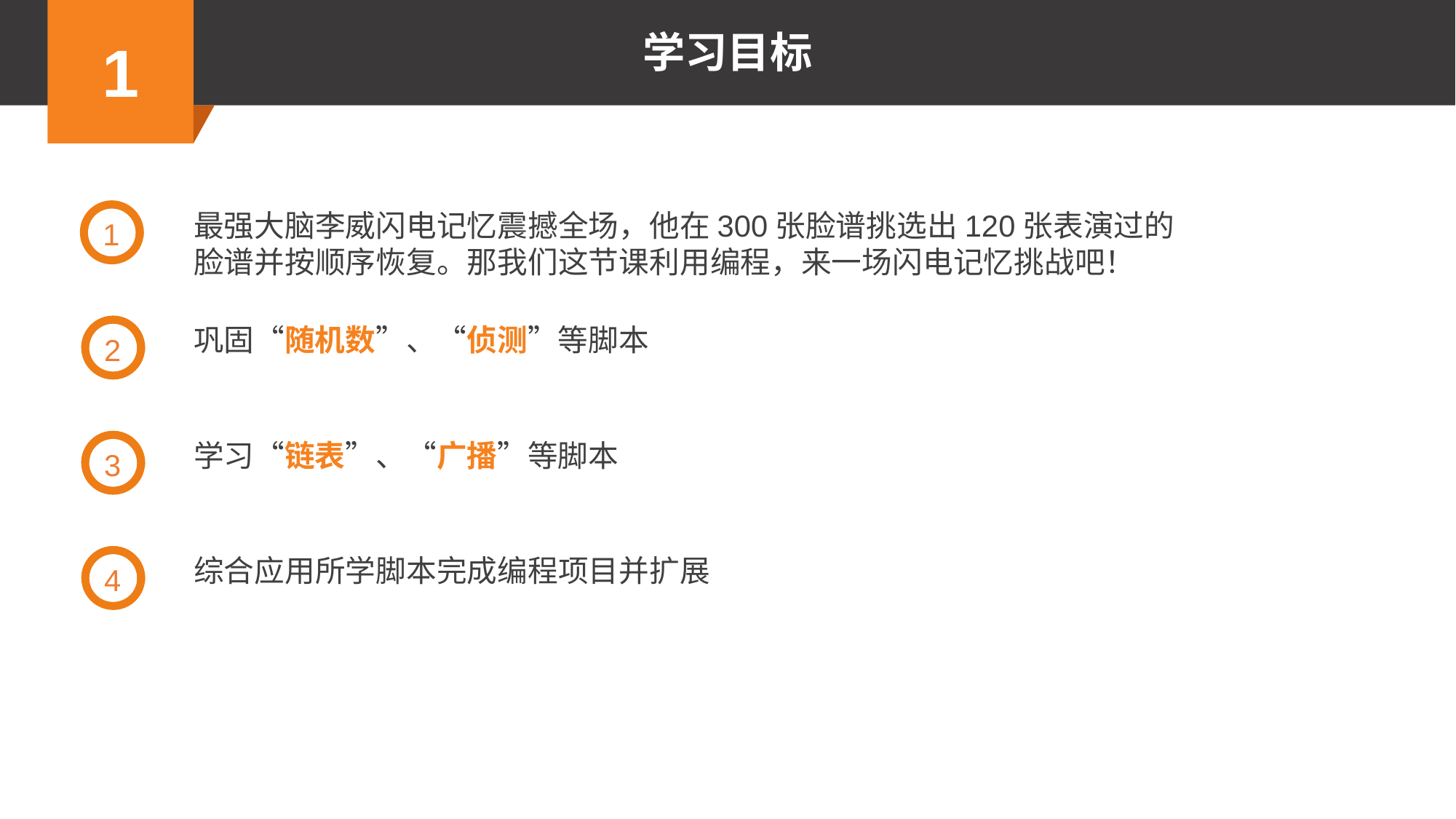

1
最强大脑李威闪电记忆震撼全场，他在300张脸谱挑选出120张表演过的脸谱并按顺序恢复。那我们这节课利用编程，来一场闪电记忆挑战吧！

2
巩固“随机数”、“侦测”等脚本

3
学习“链表”、“广播”等脚本

4
综合应用所学脚本完成编程项目并扩展